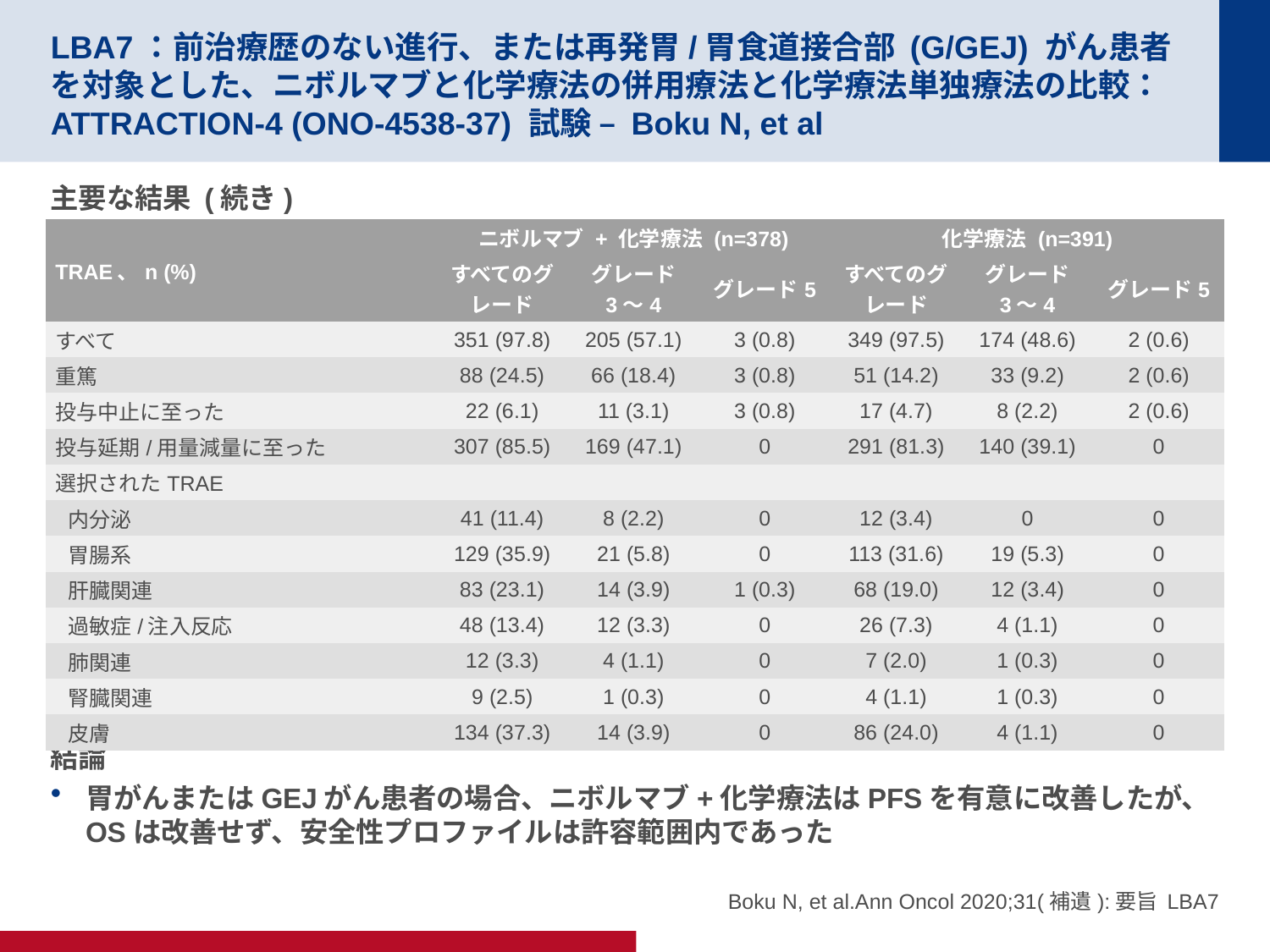

# LBA7：前治療歴のない進行、または再発胃/胃食道接合部 (G/GEJ) がん患者を対象とした、ニボルマブと化学療法の併用療法と化学療法単独療法の比較：ATTRACTION-4 (ONO-4538-37) 試験 – Boku N, et al
主要な結果 (続き)
結論
胃がんまたはGEJがん患者の場合、ニボルマブ+化学療法はPFSを有意に改善したが、OSは改善せず、安全性プロファイルは許容範囲内であった
| TRAE、n (%) | ニボルマブ + 化学療法 (n=378) |  |  | 化学療法 (n=391) |  |  |
| --- | --- | --- | --- | --- | --- | --- |
|  | すべてのグレード | グレード 3～4 | グレード5 | すべてのグレード | グレード 3～4 | グレード5 |
| すべて | 351 (97.8) | 205 (57.1) | 3 (0.8) | 349 (97.5) | 174 (48.6) | 2 (0.6) |
| 重篤 | 88 (24.5) | 66 (18.4) | 3 (0.8) | 51 (14.2) | 33 (9.2) | 2 (0.6) |
| 投与中止に至った | 22 (6.1) | 11 (3.1) | 3 (0.8) | 17 (4.7) | 8 (2.2) | 2 (0.6) |
| 投与延期/用量減量に至った | 307 (85.5) | 169 (47.1) | 0 | 291 (81.3) | 140 (39.1) | 0 |
| 選択されたTRAE |  |  |  |  |  |  |
| 内分泌 | 41 (11.4) | 8 (2.2) | 0 | 12 (3.4) | 0 | 0 |
| 胃腸系 | 129 (35.9) | 21 (5.8) | 0 | 113 (31.6) | 19 (5.3) | 0 |
| 肝臓関連 | 83 (23.1) | 14 (3.9) | 1 (0.3) | 68 (19.0) | 12 (3.4) | 0 |
| 過敏症/注入反応 | 48 (13.4) | 12 (3.3) | 0 | 26 (7.3) | 4 (1.1) | 0 |
| 肺関連 | 12 (3.3) | 4 (1.1) | 0 | 7 (2.0) | 1 (0.3) | 0 |
| 腎臓関連 | 9 (2.5) | 1 (0.3) | 0 | 4 (1.1) | 1 (0.3) | 0 |
| 皮膚 | 134 (37.3) | 14 (3.9) | 0 | 86 (24.0) | 4 (1.1) | 0 |
Boku N, et al.Ann Oncol 2020;31(補遺):要旨 LBA7